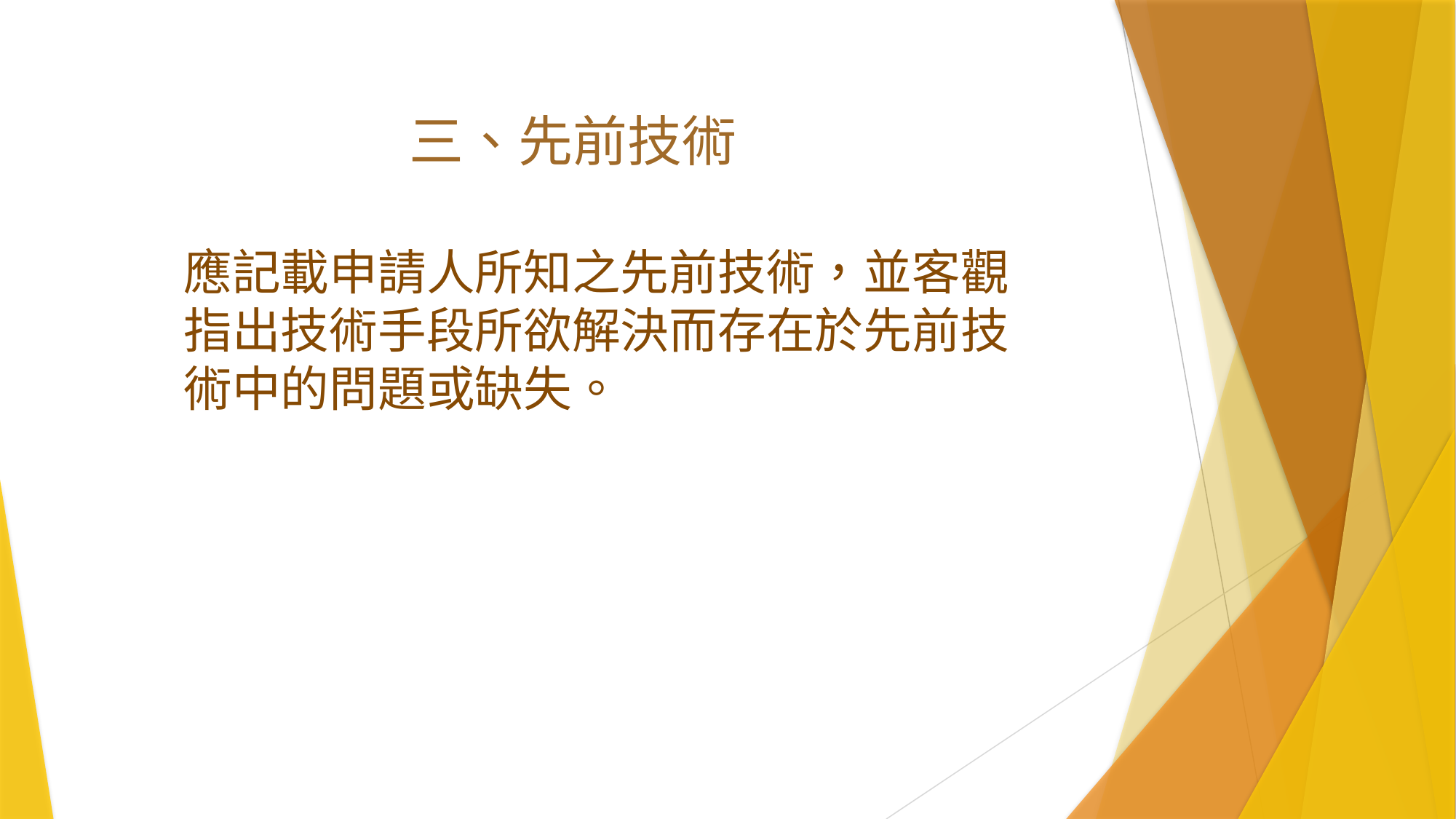

# 三、先前技術
應記載申請人所知之先前技術，並客觀指出技術手段所欲解決而存在於先前技術中的問題或缺失。